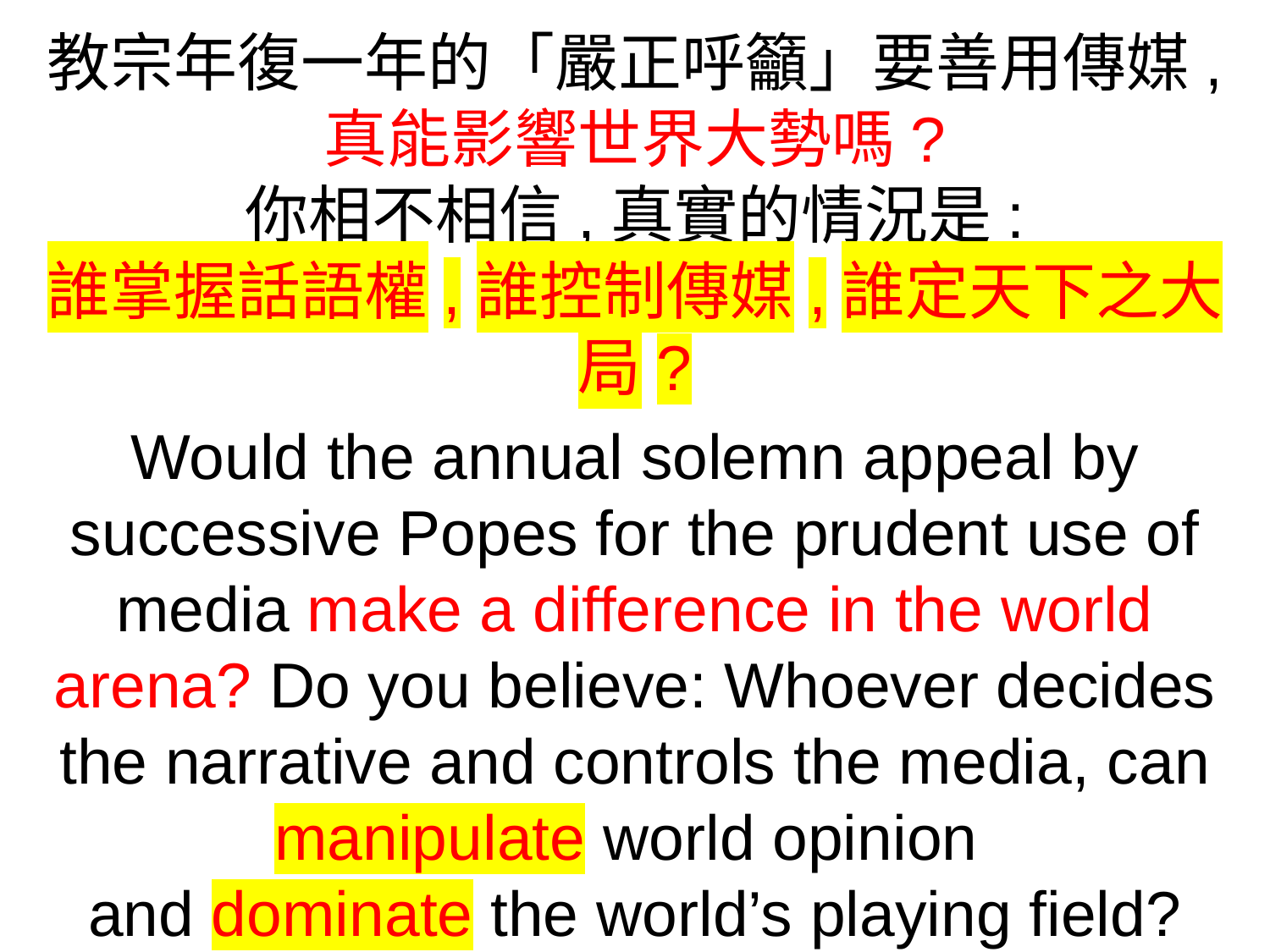

教宗年復一年的「嚴正呼籲」要善用傳媒,
真能影響世界大勢嗎?
你相不相信,真實的情況是:
誰掌握話語權,誰控制傳媒,誰定天下之大局?
Would the annual solemn appeal by successive Popes for the prudent use of media make a difference in the world arena? Do you believe: Whoever decides the narrative and controls the media, can manipulate world opinion
and dominate the world’s playing field?